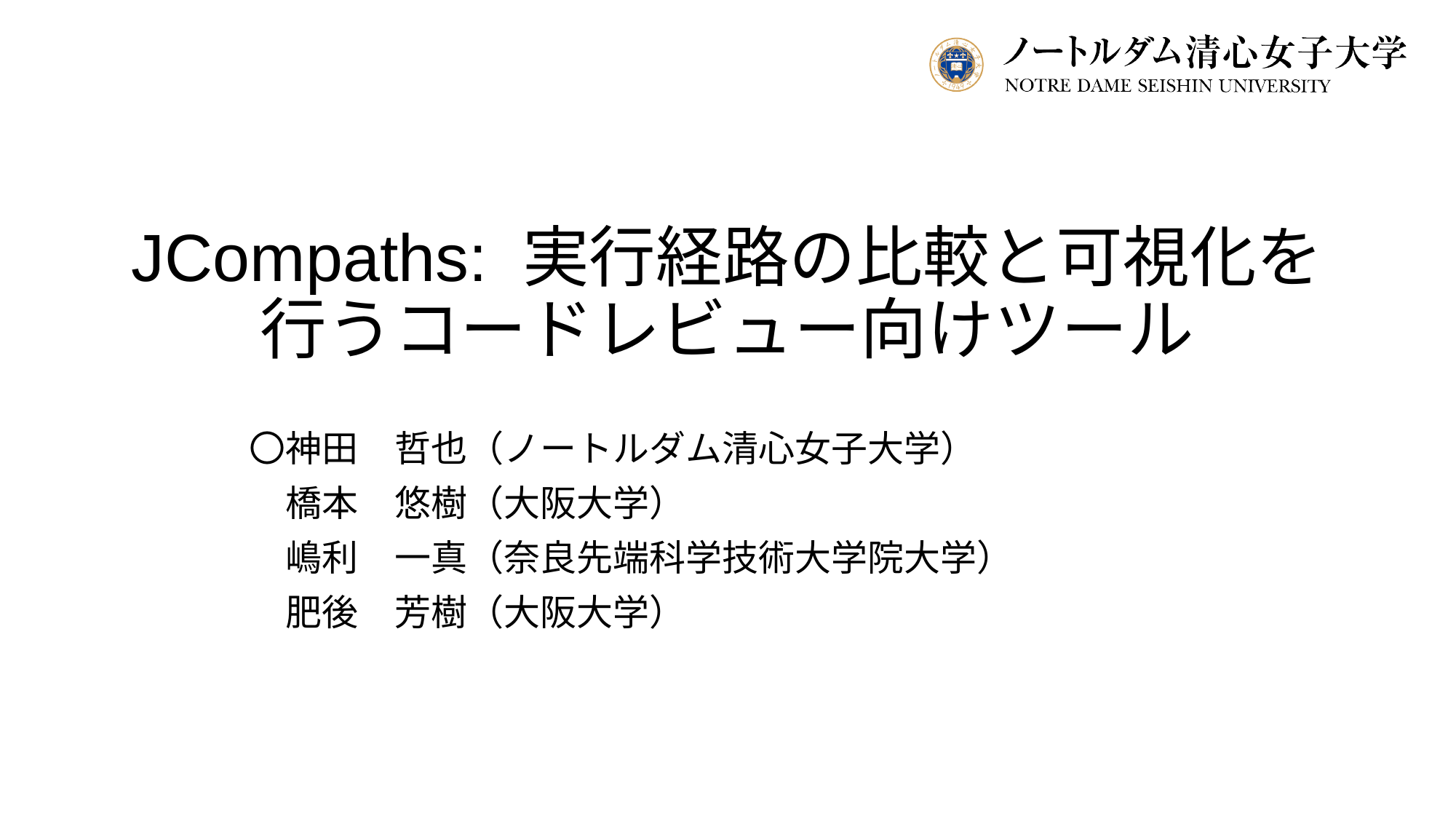

# JCompaths: 実行経路の比較と可視化を行うコードレビュー向けツール
〇神田　哲也（ノートルダム清心女子大学）
　橋本　悠樹（大阪大学）
　嶋利　一真（奈良先端科学技術大学院大学）
　肥後　芳樹（大阪大学）